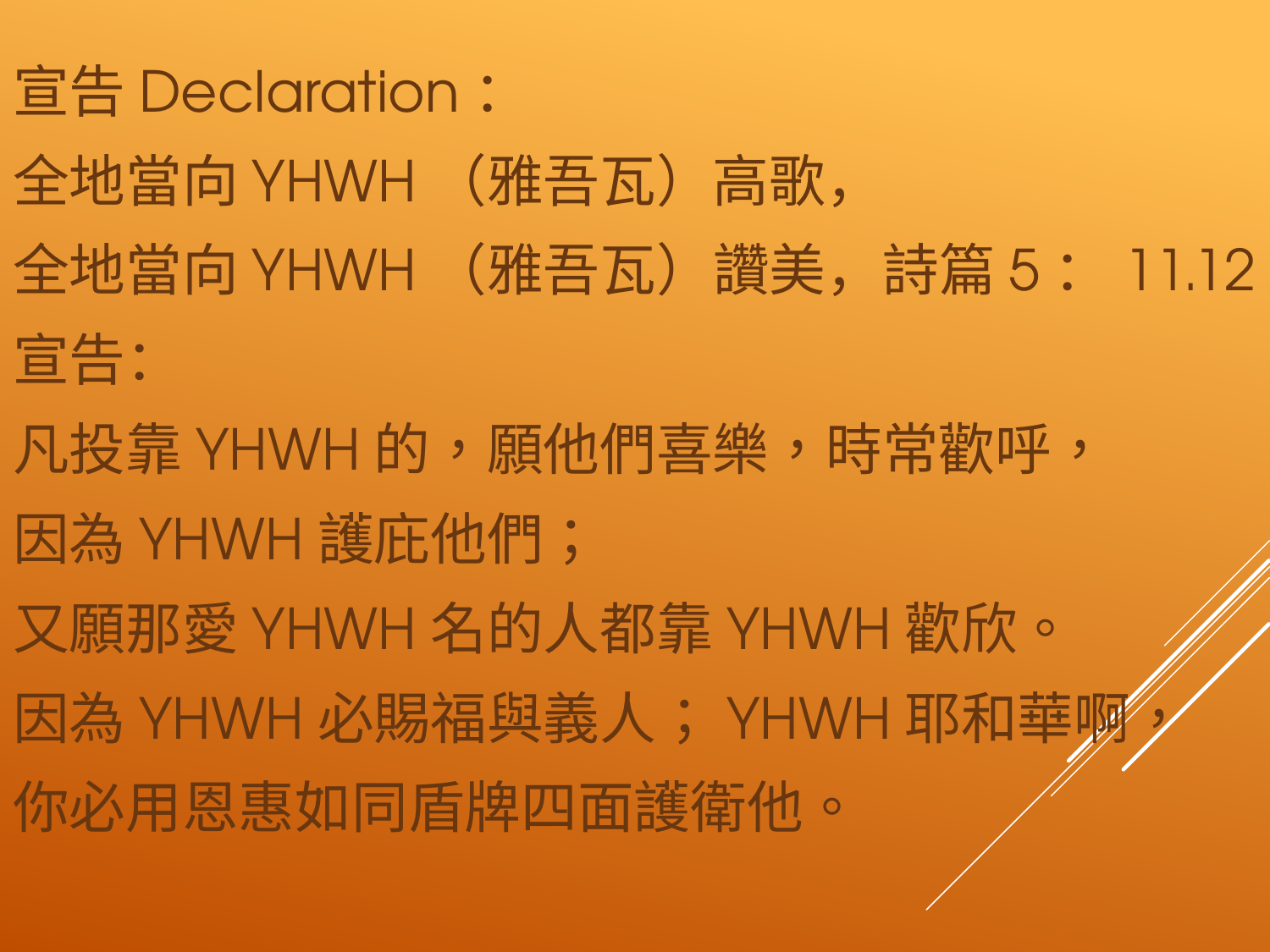

宣告Declaration：
全地當向YHWH（雅吾瓦）高歌，
全地當向YHWH（雅吾瓦）讚美，詩篇5：11.12
宣告：
凡投靠YHWH的，願他們喜樂，時常歡呼，
因為YHWH護庇他們；
又願那愛YHWH名的人都靠YHWH歡欣。
因為YHWH必賜福與義人；YHWH耶和華啊，
你必用恩惠如同盾牌四面護衛他。